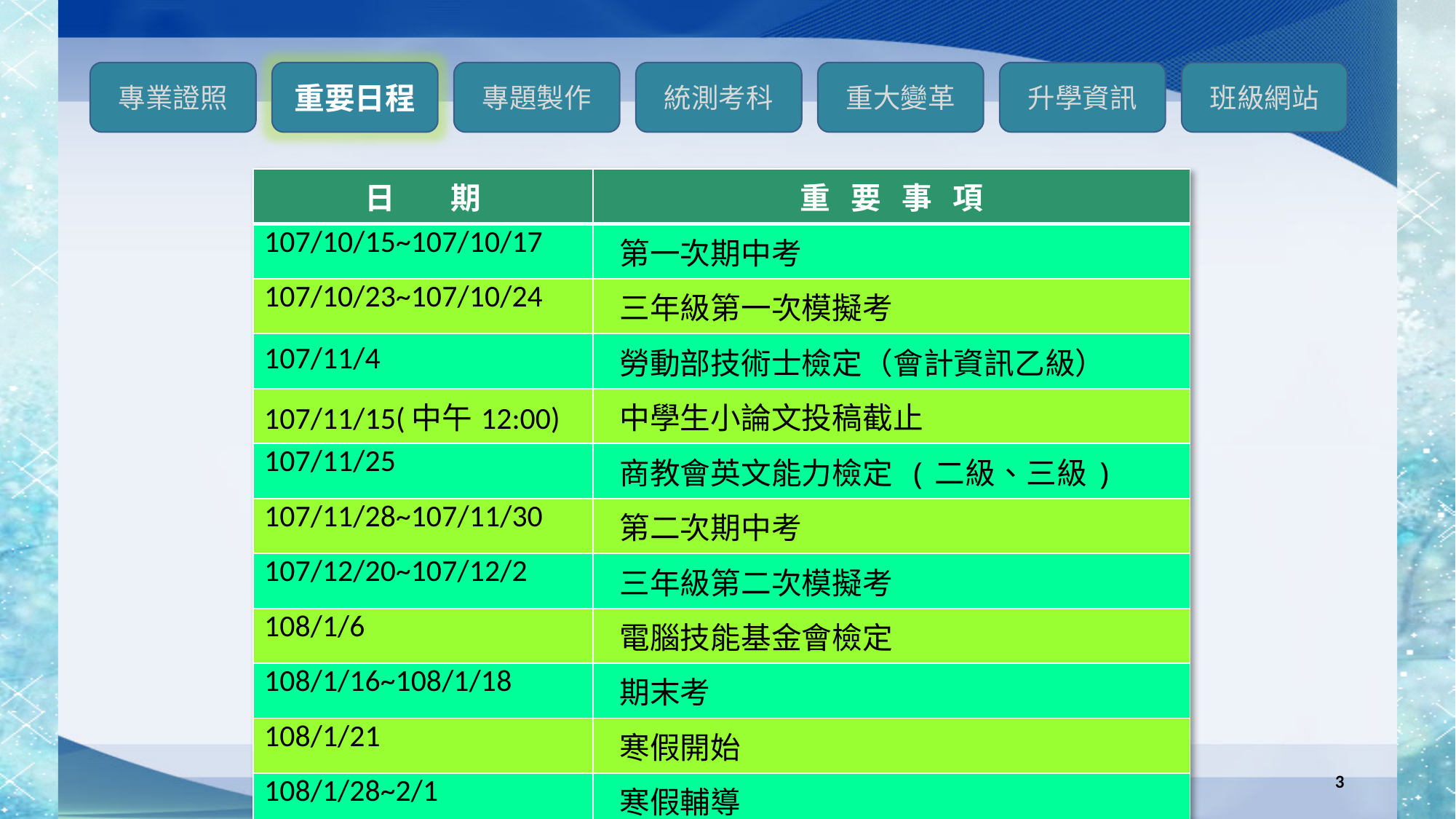

| 日 期 | 重 要 事 項 |
| --- | --- |
| 107/10/15~107/10/17 | 第一次期中考 |
| 107/10/23~107/10/24 | 三年級第一次模擬考 |
| 107/11/4 | 勞動部技術士檢定（會計資訊乙級） |
| 107/11/15(中午12:00) | 中學生小論文投稿截止 |
| 107/11/25 | 商教會英文能力檢定 (二級、三級) |
| 107/11/28~107/11/30 | 第二次期中考 |
| 107/12/20~107/12/2 | 三年級第二次模擬考 |
| 108/1/6 | 電腦技能基金會檢定 |
| 108/1/16~108/1/18 | 期末考 |
| 108/1/21 | 寒假開始 |
| 108/1/28~2/1 | 寒假輔導 |
3